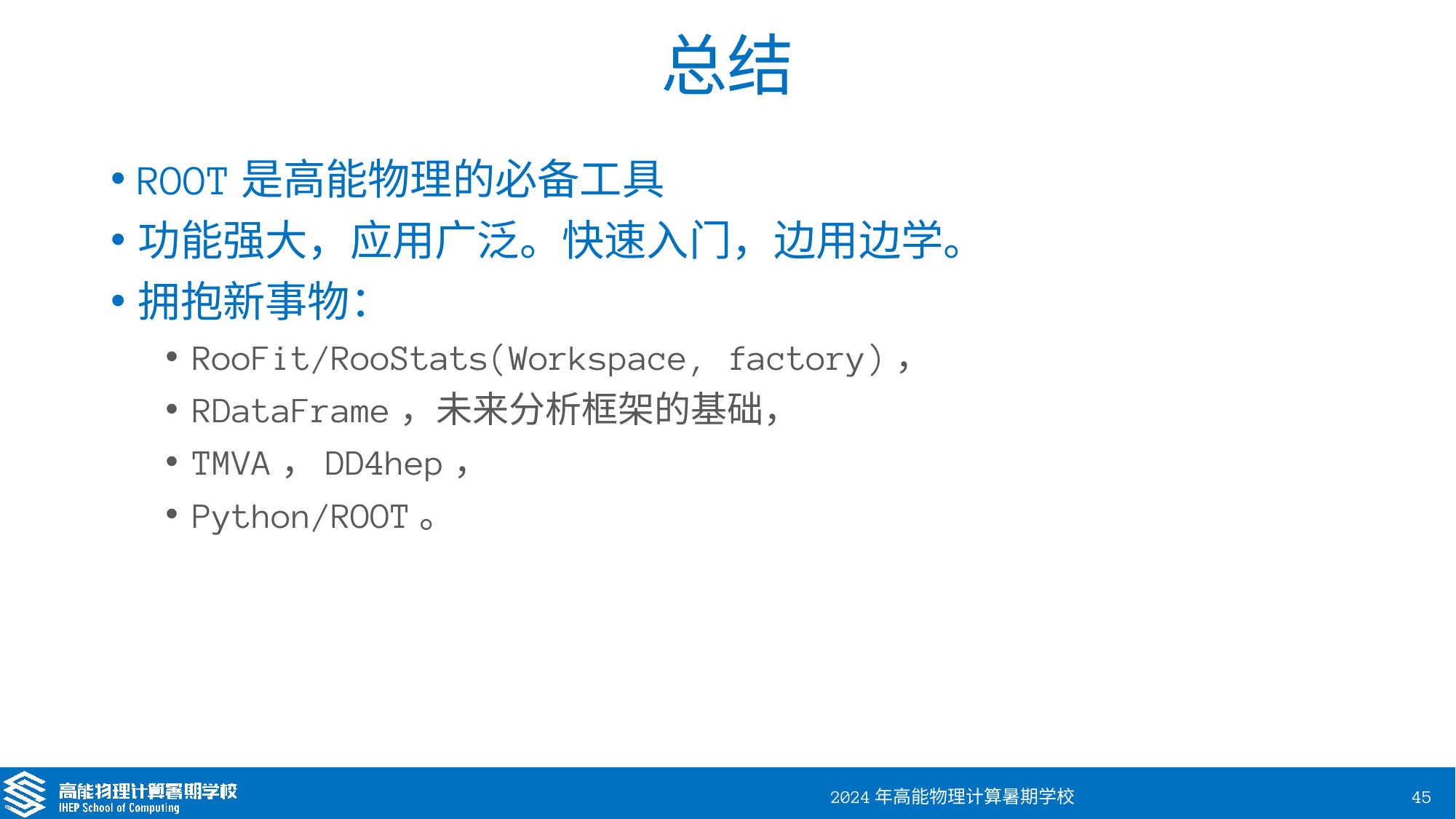

# 总结
ROOT是高能物理的必备工具
功能强大，应用广泛。快速入门，边用边学。
拥抱新事物：
RooFit/RooStats(Workspace, factory)，
RDataFrame，未来分析框架的基础，
TMVA，DD4hep，
Python/ROOT。
2024年高能物理计算暑期学校
45